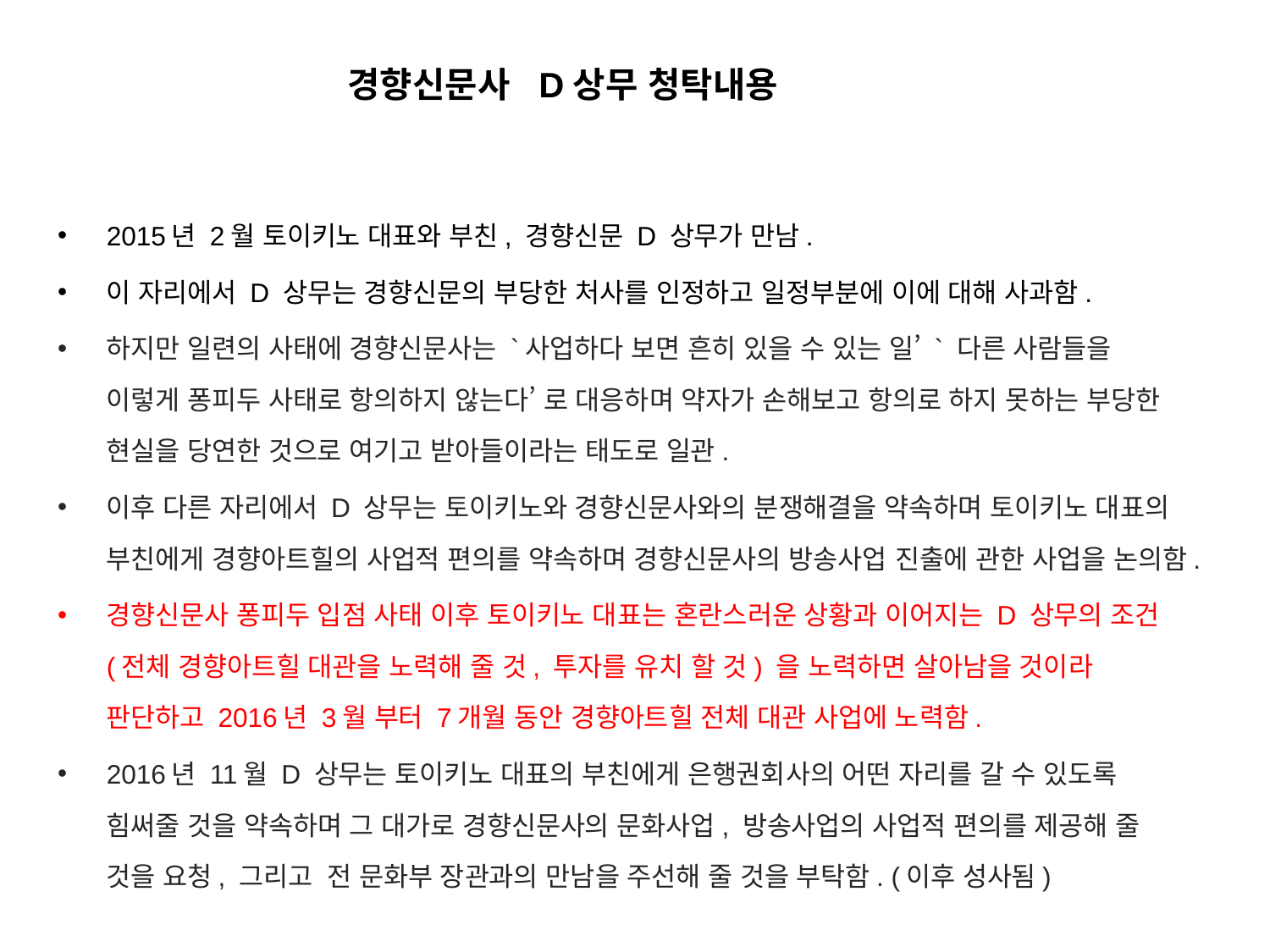

경향신문사  D상무 청탁내용

2015년 2월 토이키노 대표와 부친, 경향신문 D 상무가 만남.
이 자리에서 D 상무는 경향신문의 부당한 처사를 인정하고 일정부분에 이에 대해 사과함.
하지만 일련의 사태에 경향신문사는 `사업하다 보면 흔히 있을 수 있는 일’ ` 다른 사람들을 이렇게 퐁피두 사태로 항의하지 않는다’ 로 대응하며 약자가 손해보고 항의로 하지 못하는 부당한 현실을 당연한 것으로 여기고 받아들이라는 태도로 일관.
이후 다른 자리에서 D 상무는 토이키노와 경향신문사와의 분쟁해결을 약속하며 토이키노 대표의 부친에게 경향아트힐의 사업적 편의를 약속하며 경향신문사의 방송사업 진출에 관한 사업을 논의함.
경향신문사 퐁피두 입점 사태 이후 토이키노 대표는 혼란스러운 상황과 이어지는 D 상무의 조건 (전체 경향아트힐 대관을 노력해 줄 것, 투자를 유치 할 것) 을 노력하면 살아남을 것이라 판단하고 2016년 3월 부터 7개월 동안 경향아트힐 전체 대관 사업에 노력함.
2016년 11월 D 상무는 토이키노 대표의 부친에게 은행권회사의 어떤 자리를 갈 수 있도록 힘써줄 것을 약속하며 그 대가로 경향신문사의 문화사업, 방송사업의 사업적 편의를 제공해 줄 것을 요청, 그리고  전 문화부 장관과의 만남을 주선해 줄 것을 부탁함. (이후 성사됨)